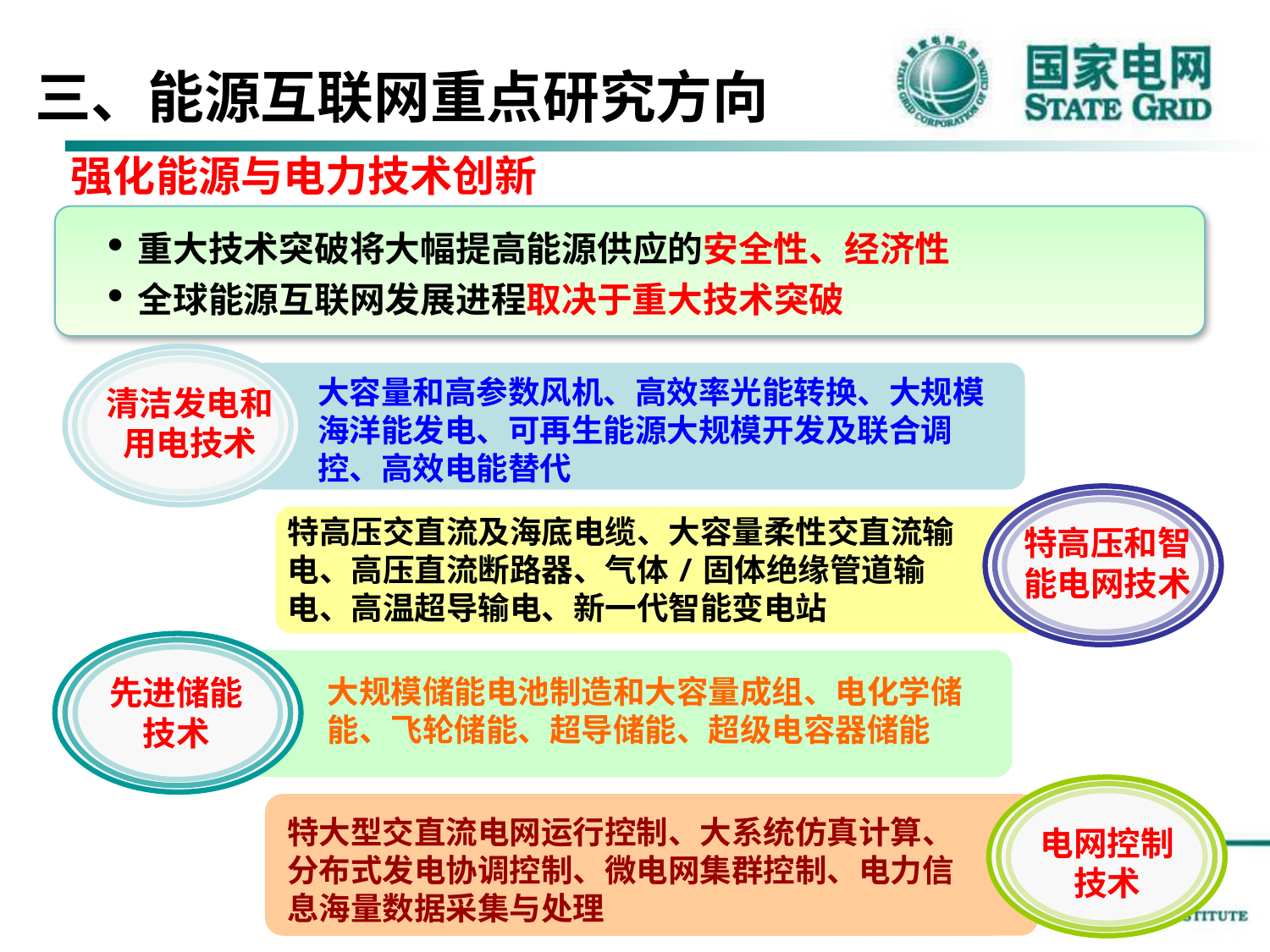

三、能源互联网重点研究方向
强化能源与电力技术创新

重大技术突破将大幅提高能源供应的安全性、经济性
全球能源互联网发展进程取决于重大技术突破

大容量和高参数风机、高效率光能转换、大规模海洋能发电、可再生能源大规模开发及联合调控、高效电能替代
清洁发电和用电技术

特高压交直流及海底电缆、大容量柔性交直流输电、高压直流断路器、气体/固体绝缘管道输电、高温超导输电、新一代智能变电站

特高压和智能电网技术

先进储能
技术
大规模储能电池制造和大容量成组、电化学储能、飞轮储能、超导储能、超级电容器储能

特大型交直流电网运行控制、大系统仿真计算、分布式发电协调控制、微电网集群控制、电力信息海量数据采集与处理
电网控制
技术